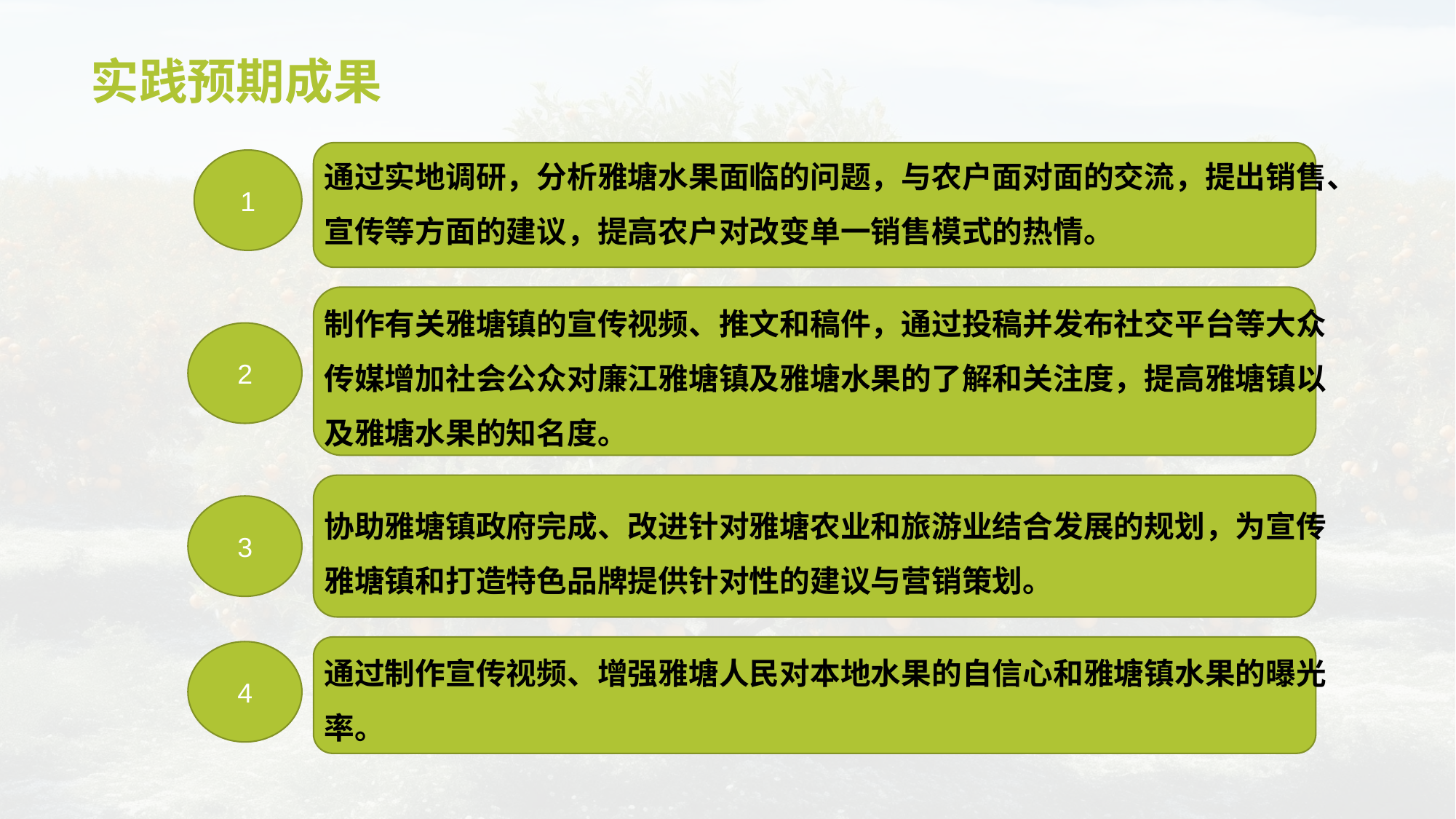

# 实践预期成果
通过实地调研，分析雅塘水果面临的问题，与农户面对面的交流，提出销售、宣传等方面的建议，提高农户对改变单一销售模式的热情。

制作有关雅塘镇的宣传视频、推文和稿件，通过投稿并发布社交平台等大众传媒增加社会公众对廉江雅塘镇及雅塘水果的了解和关注度，提高雅塘镇以及雅塘水果的知名度。

协助雅塘镇政府完成、改进针对雅塘农业和旅游业结合发展的规划，为宣传雅塘镇和打造特色品牌提供针对性的建议与营销策划。

通过制作宣传视频、增强雅塘人民对本地水果的自信心和雅塘镇水果的曝光率。

1

2

3

4